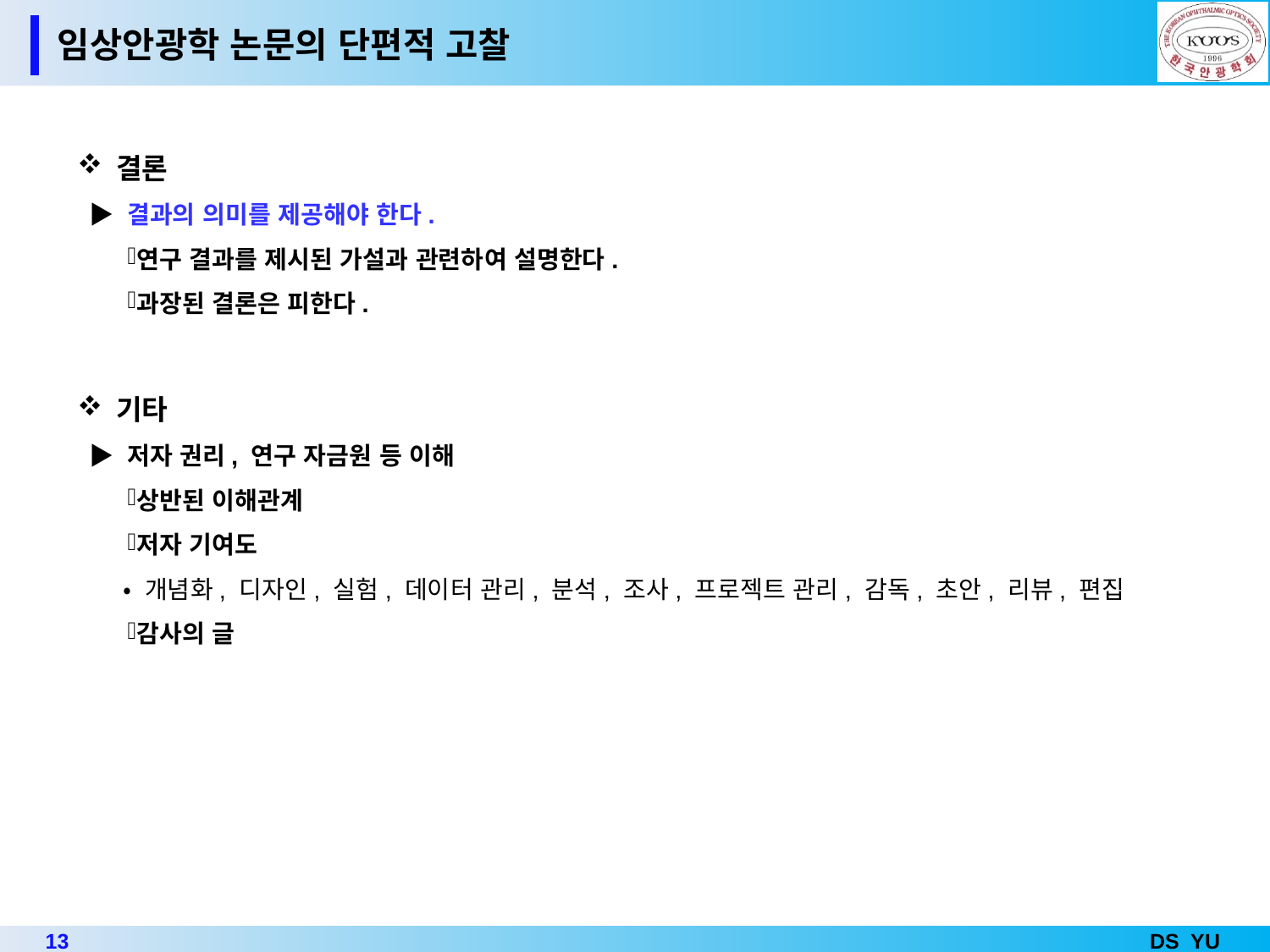

임상안광학 논문의 단편적 고찰
 결론
  ▶ 결과의 의미를 제공해야 한다.
연구 결과를 제시된 가설과 관련하여 설명한다.
과장된 결론은 피한다.
 기타
  ▶ 저자 권리, 연구 자금원 등 이해
상반된 이해관계
저자 기여도
   • 개념화, 디자인, 실험, 데이터 관리, 분석, 조사, 프로젝트 관리, 감독, 초안, 리뷰, 편집
감사의 글
13